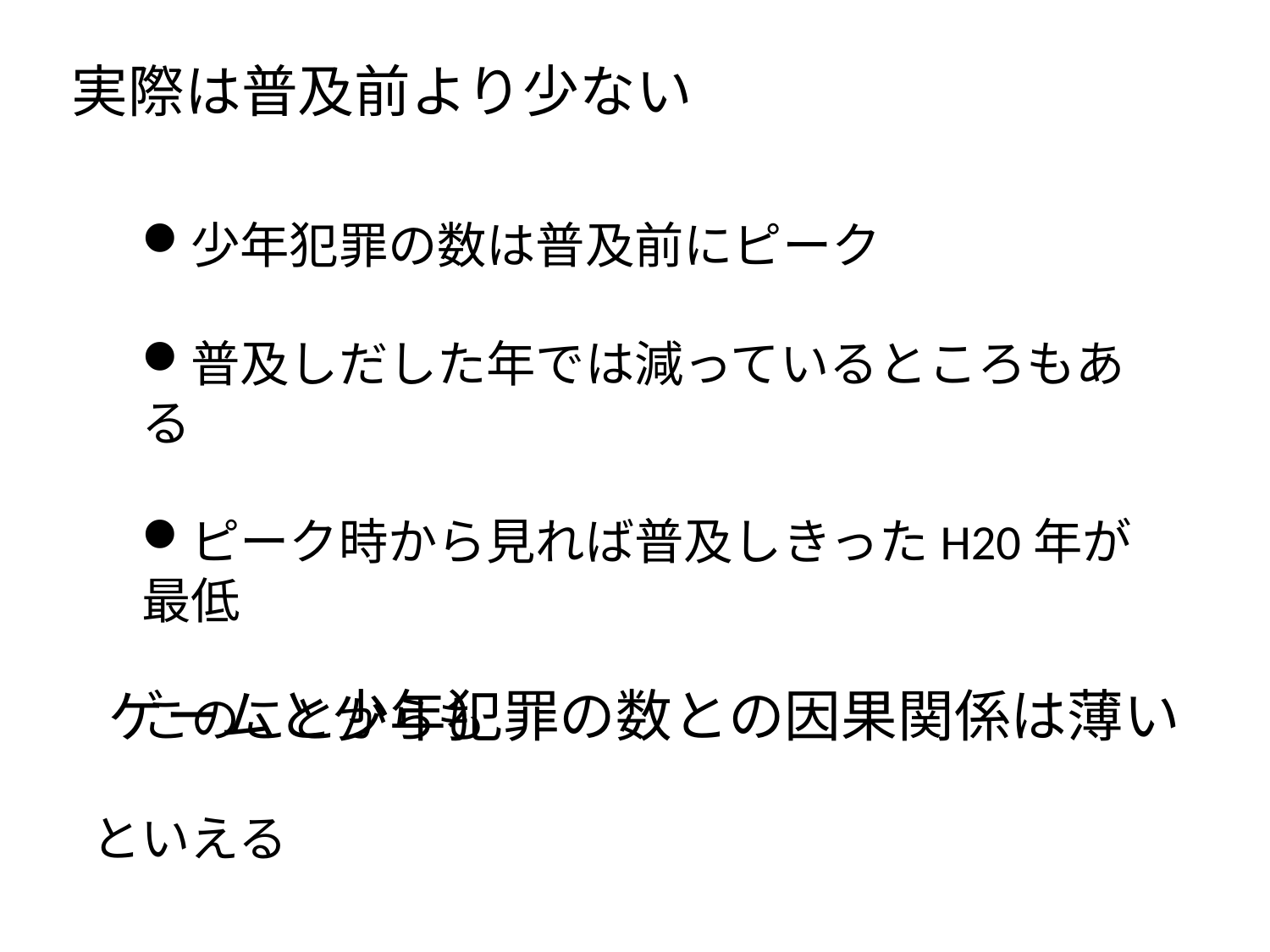

実際は普及前より少ない
少年犯罪の数は普及前にピーク

普及しだした年では減っているところもある

ピーク時から見れば普及しきったH20年が最低

このことからも
ゲームと少年犯罪の数との因果関係は薄い

といえる